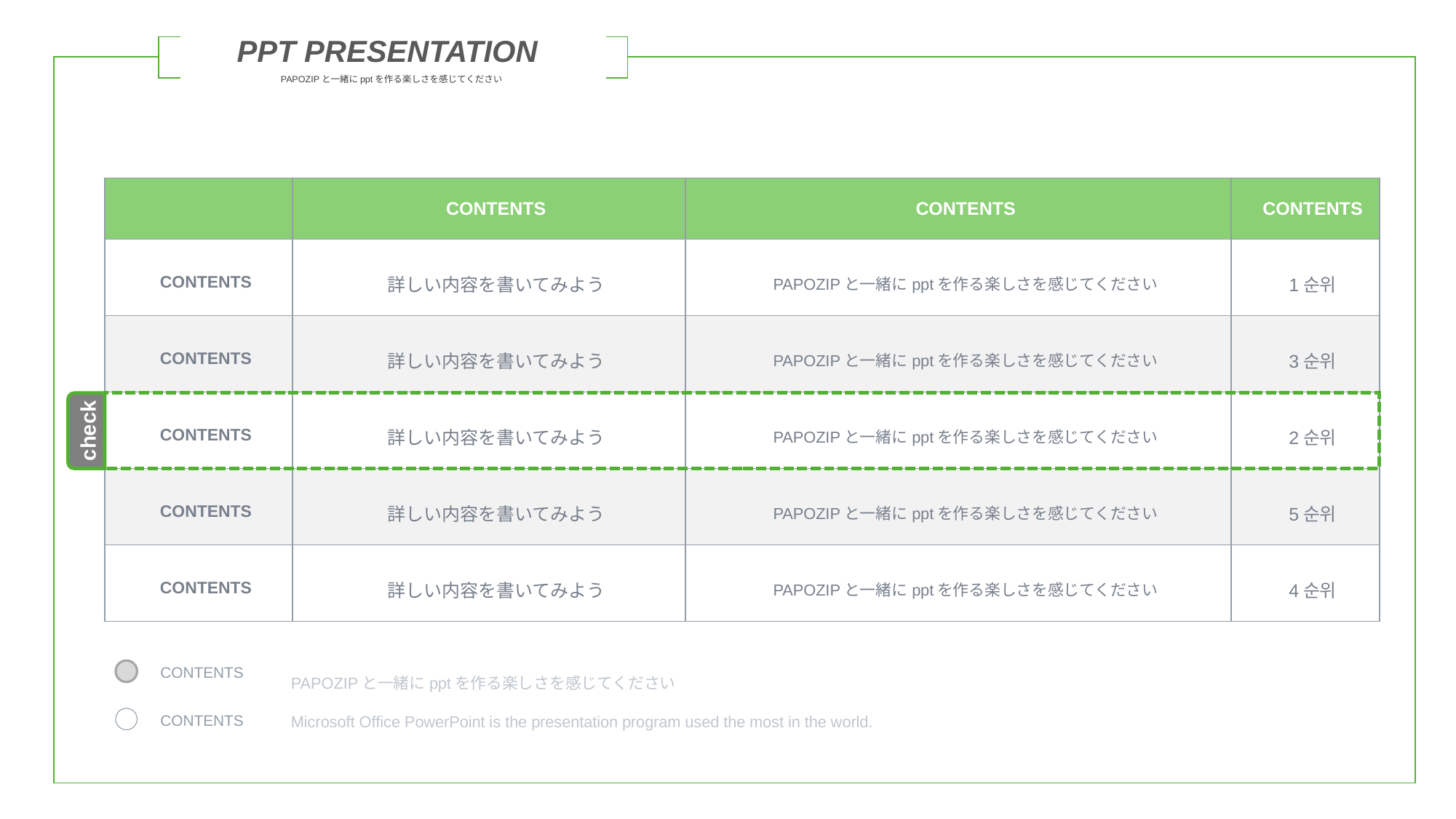

PPT PRESENTATION
PAPOZIPと一緒にpptを作る楽しさを感じてください
|  |  |  |
| --- | --- | --- |

|  | CONTENTS | CONTENTS | CONTENTS |
| --- | --- | --- | --- |
| CONTENTS | 詳しい内容を書いてみよう | PAPOZIPと一緒にpptを作る楽しさを感じてください | 1순위 |
| CONTENTS | 詳しい内容を書いてみよう | PAPOZIPと一緒にpptを作る楽しさを感じてください | 3순위 |
| CONTENTS | 詳しい内容を書いてみよう | PAPOZIPと一緒にpptを作る楽しさを感じてください | 2순위 |
| CONTENTS | 詳しい内容を書いてみよう | PAPOZIPと一緒にpptを作る楽しさを感じてください | 5순위 |
| CONTENTS | 詳しい内容を書いてみよう | PAPOZIPと一緒にpptを作る楽しさを感じてください | 4순위 |

check
PAPOZIPと一緒にpptを作る楽しさを感じてください
Microsoft Office PowerPoint is the presentation program used the most in the world.
CONTENTS

CONTENTS